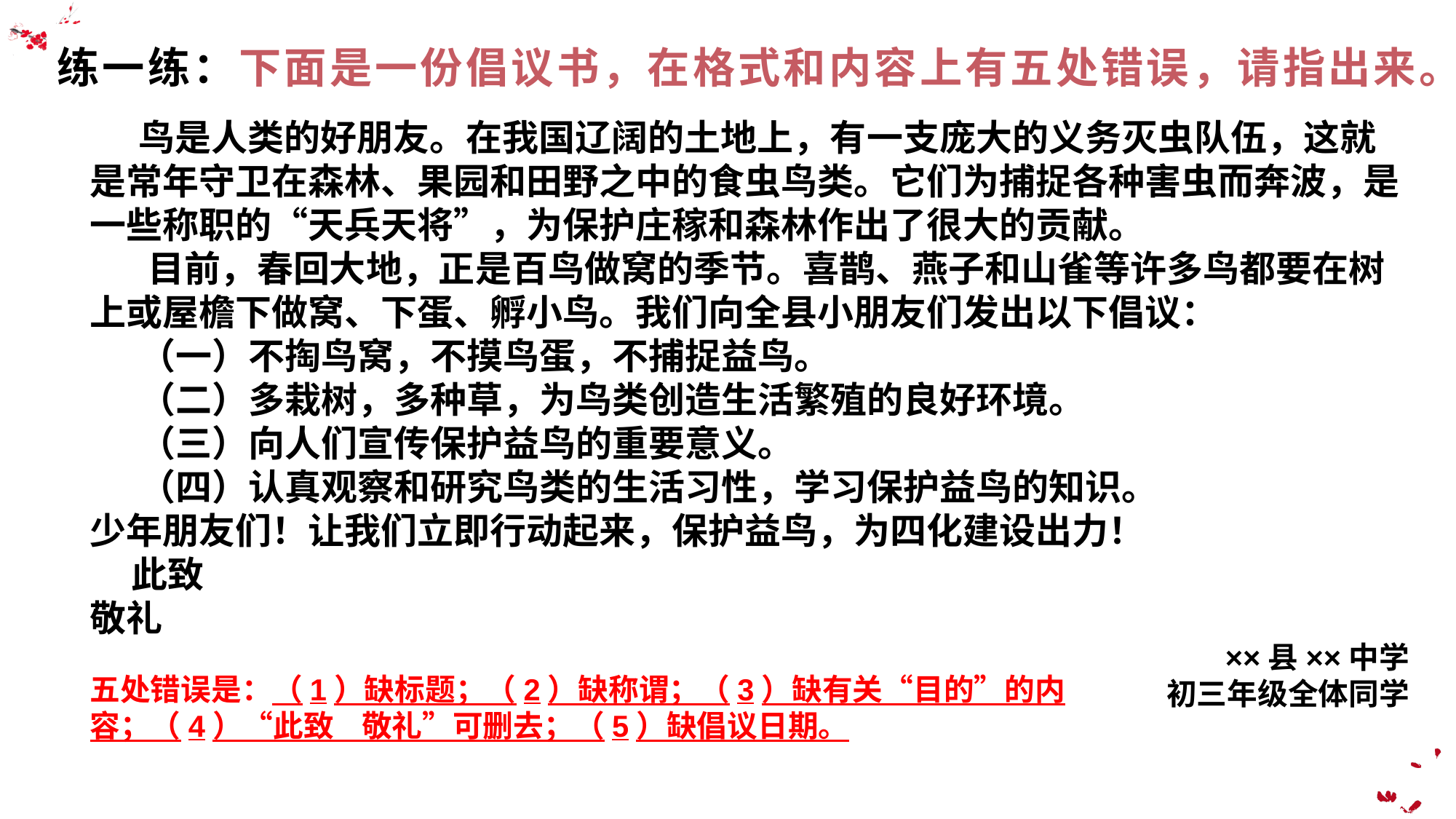

# 练一练：下面是一份倡议书，在格式和内容上有五处错误，请指出来。
      鸟是人类的好朋友。在我国辽阔的土地上，有一支庞大的义务灭虫队伍，这就是常年守卫在森林、果园和田野之中的食虫鸟类。它们为捕捉各种害虫而奔波，是一些称职的“天兵天将”，为保护庄稼和森林作出了很大的贡献。
      目前，春回大地，正是百鸟做窝的季节。喜鹊、燕子和山雀等许多鸟都要在树上或屋檐下做窝、下蛋、孵小鸟。我们向全县小朋友们发出以下倡议：
     （一）不掏鸟窝，不摸鸟蛋，不捕捉益鸟。
     （二）多栽树，多种草，为鸟类创造生活繁殖的良好环境。
     （三）向人们宣传保护益鸟的重要意义。
     （四）认真观察和研究鸟类的生活习性，学习保护益鸟的知识。
少年朋友们！让我们立即行动起来，保护益鸟，为四化建设出力！
    此致
敬礼
××县××中学
初三年级全体同学
五处错误是：（1）缺标题；（2）缺称谓；（3）缺有关“目的”的内容；（4）“此致    敬礼”可删去；（5）缺倡议日期。